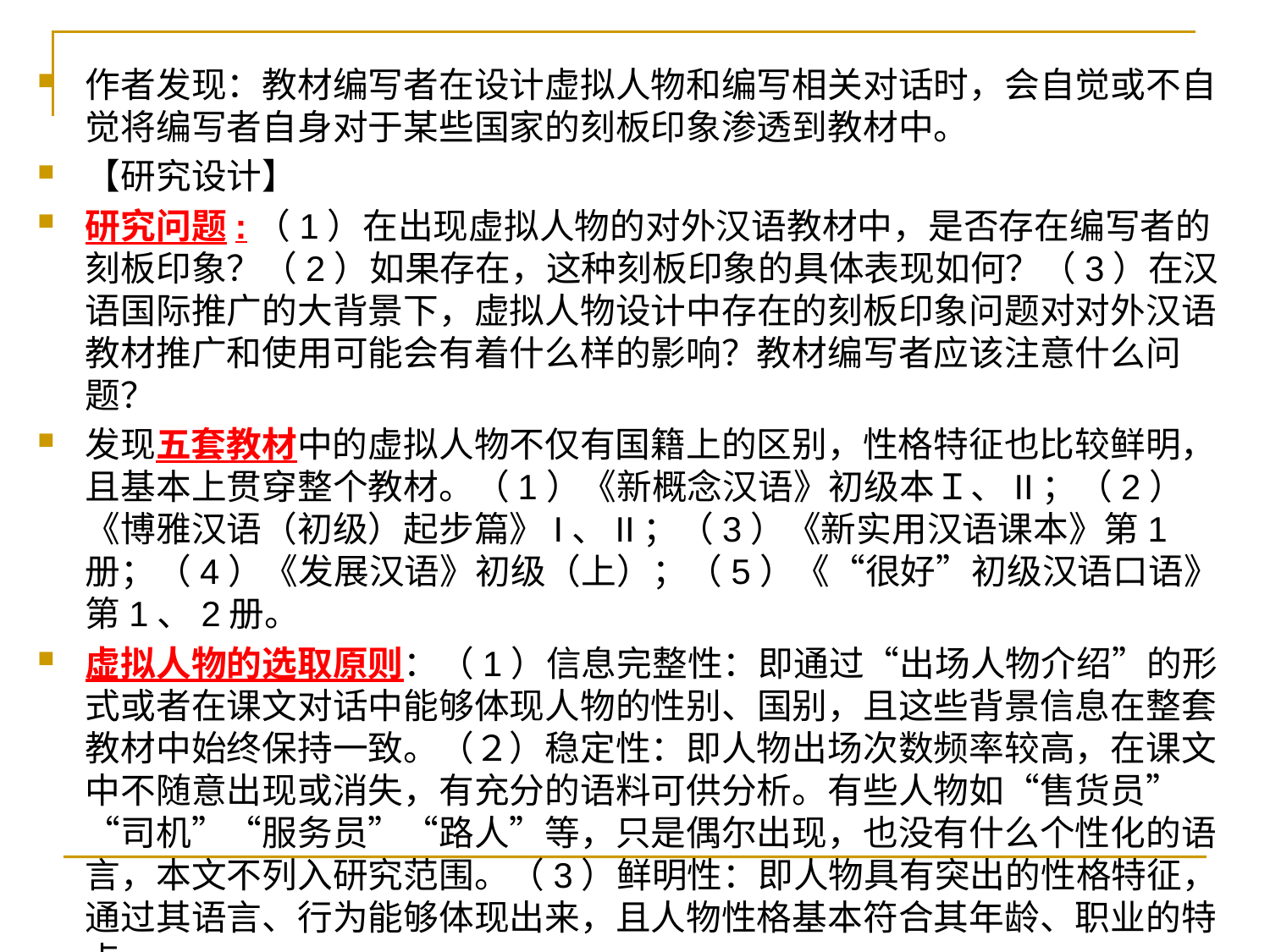

作者发现：教材编写者在设计虚拟人物和编写相关对话时，会自觉或不自觉将编写者自身对于某些国家的刻板印象渗透到教材中。
【研究设计】
研究问题:（1）在出现虚拟人物的对外汉语教材中，是否存在编写者的刻板印象？（2）如果存在，这种刻板印象的具体表现如何？（3）在汉语国际推广的大背景下，虚拟人物设计中存在的刻板印象问题对对外汉语教材推广和使用可能会有着什么样的影响？教材编写者应该注意什么问题？
发现五套教材中的虚拟人物不仅有国籍上的区别，性格特征也比较鲜明，且基本上贯穿整个教材。（1）《新概念汉语》初级本Ｉ、II；（2）《博雅汉语（初级）起步篇》I、II；（3）《新实用汉语课本》第1册；（4）《发展汉语》初级（上）；（5）《“很好”初级汉语口语》第1、2册。
虚拟人物的选取原则：（1）信息完整性：即通过“出场人物介绍”的形式或者在课文对话中能够体现人物的性别、国别，且这些背景信息在整套教材中始终保持一致。（２）稳定性：即人物出场次数频率较高，在课文中不随意出现或消失，有充分的语料可供分析。有些人物如“售货员”“司机”“服务员”“路人”等，只是偶尔出现，也没有什么个性化的语言，本文不列入研究范围。（3）鲜明性：即人物具有突出的性格特征，通过其语言、行为能够体现出来，且人物性格基本符合其年龄、职业的特点。